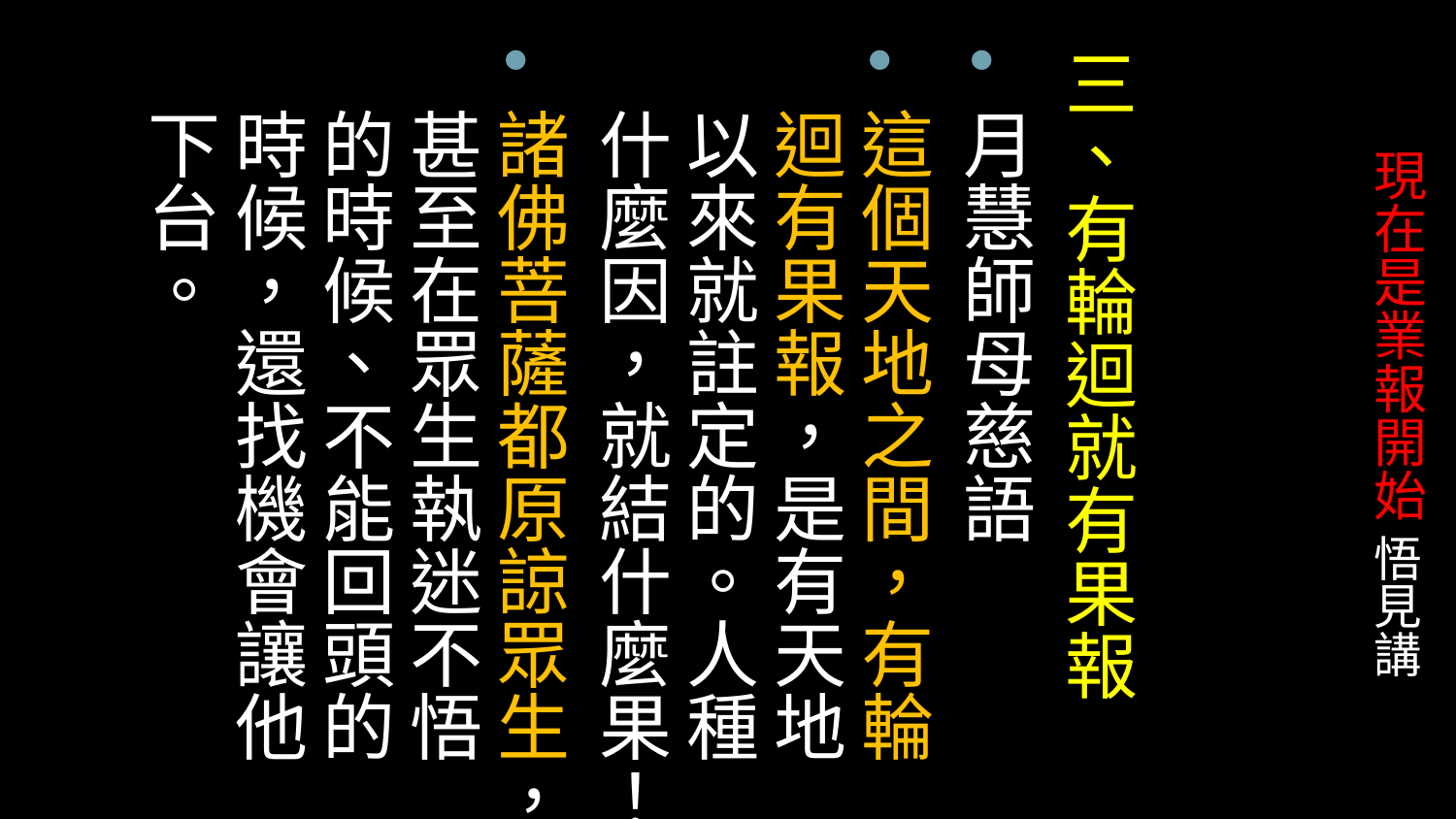

三、有輪迴就有果報
月慧師母慈語
這個天地之間，有輪迴有果報，是有天地以來就註定的。人種什麼因，就結什麼果！
諸佛菩薩都原諒眾生，甚至在眾生執迷不悟的時候、不能回頭的時候，還找機會讓他下台。

# 現在是業報開始 悟見講